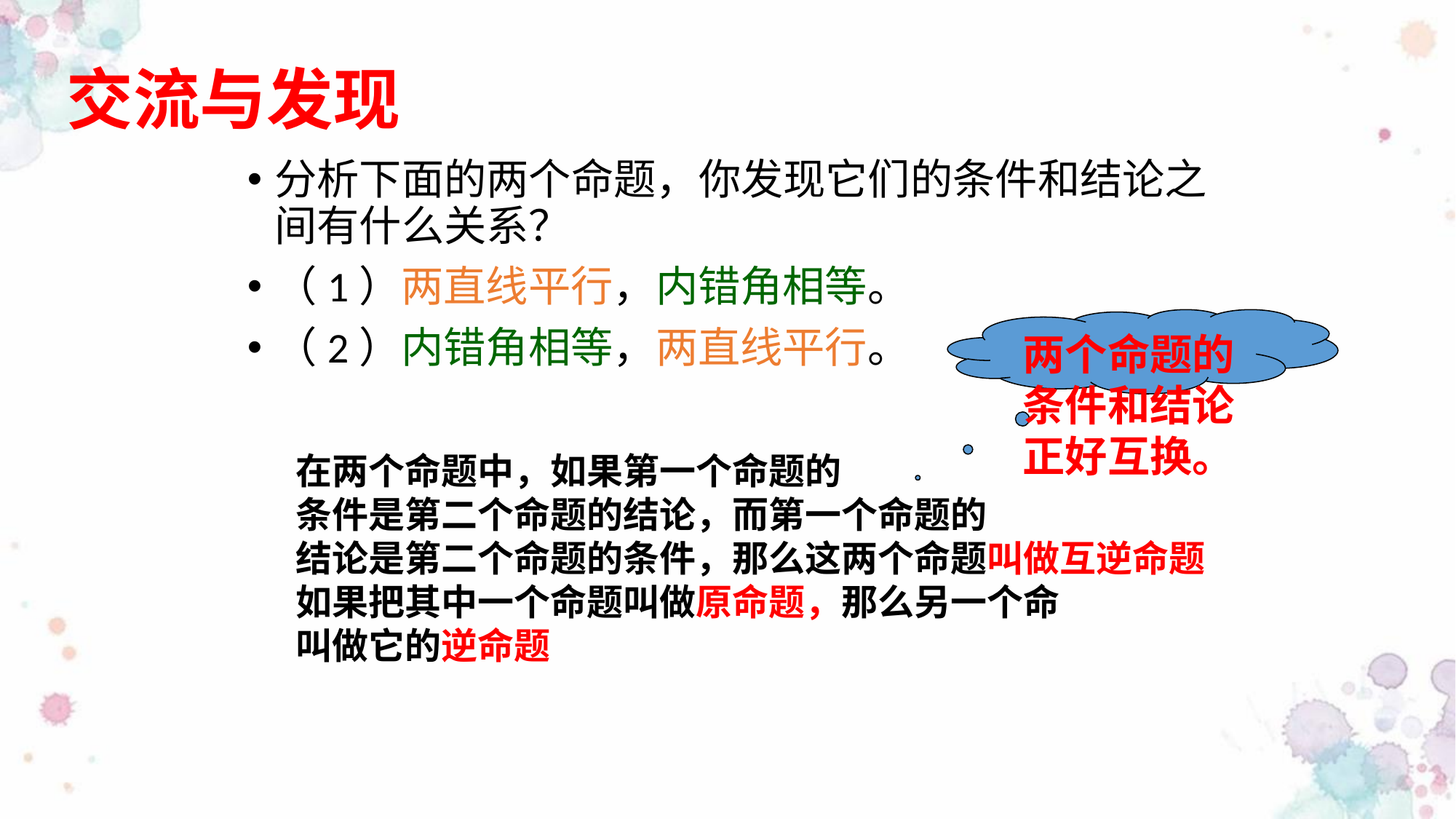

# 交流与发现
分析下面的两个命题，你发现它们的条件和结论之间有什么关系？
（1）两直线平行，内错角相等。
（2）内错角相等，两直线平行。

两个命题的条件和结论正好互换。
在两个命题中，如果第一个命题的
条件是第二个命题的结论，而第一个命题的
结论是第二个命题的条件，那么这两个命题叫做互逆命题
如果把其中一个命题叫做原命题，那么另一个命
叫做它的逆命题